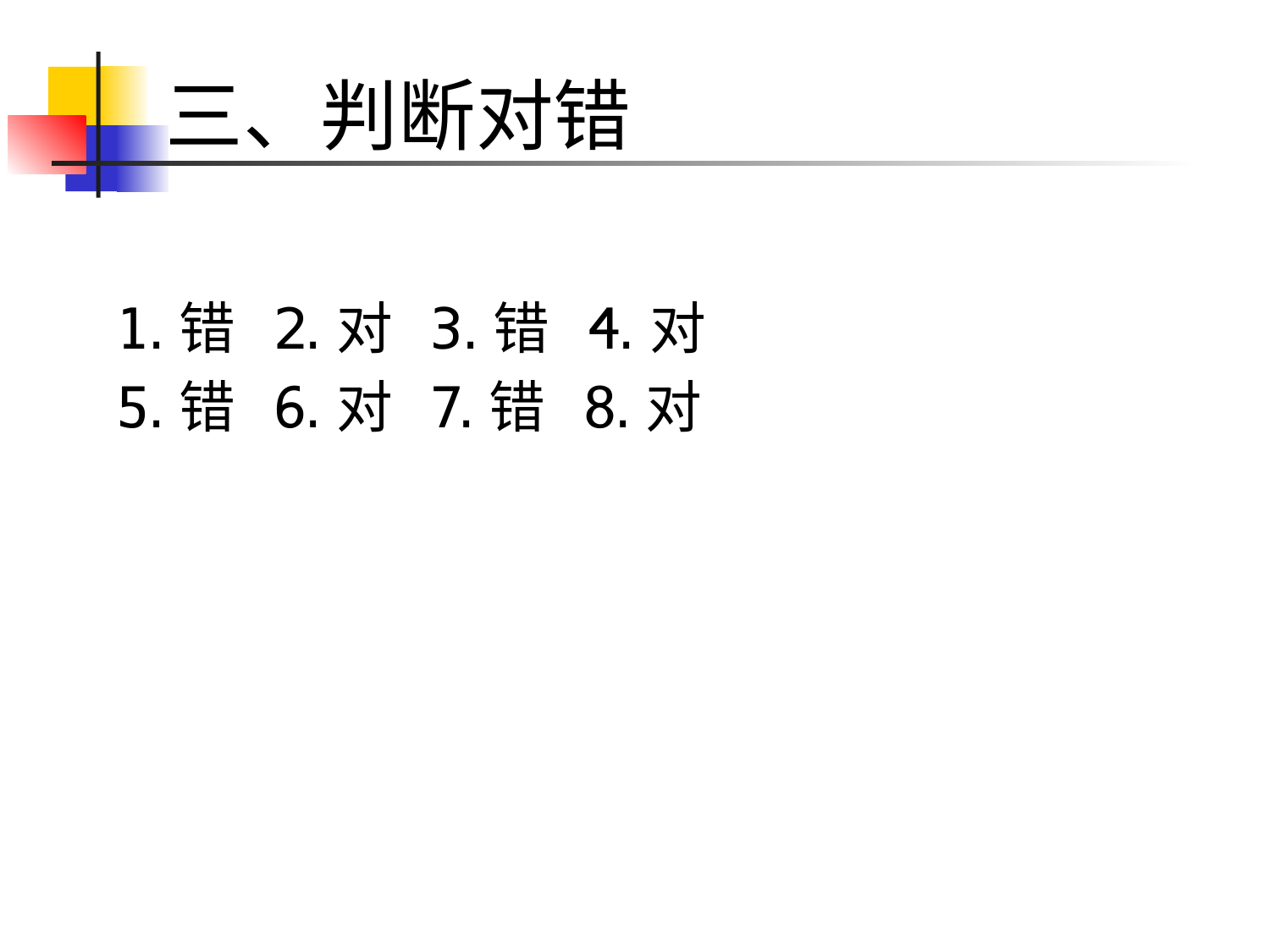

# 三、判断对错
1.错  2.对  3.错  4.对
5.错  6.对  7.错  8.对